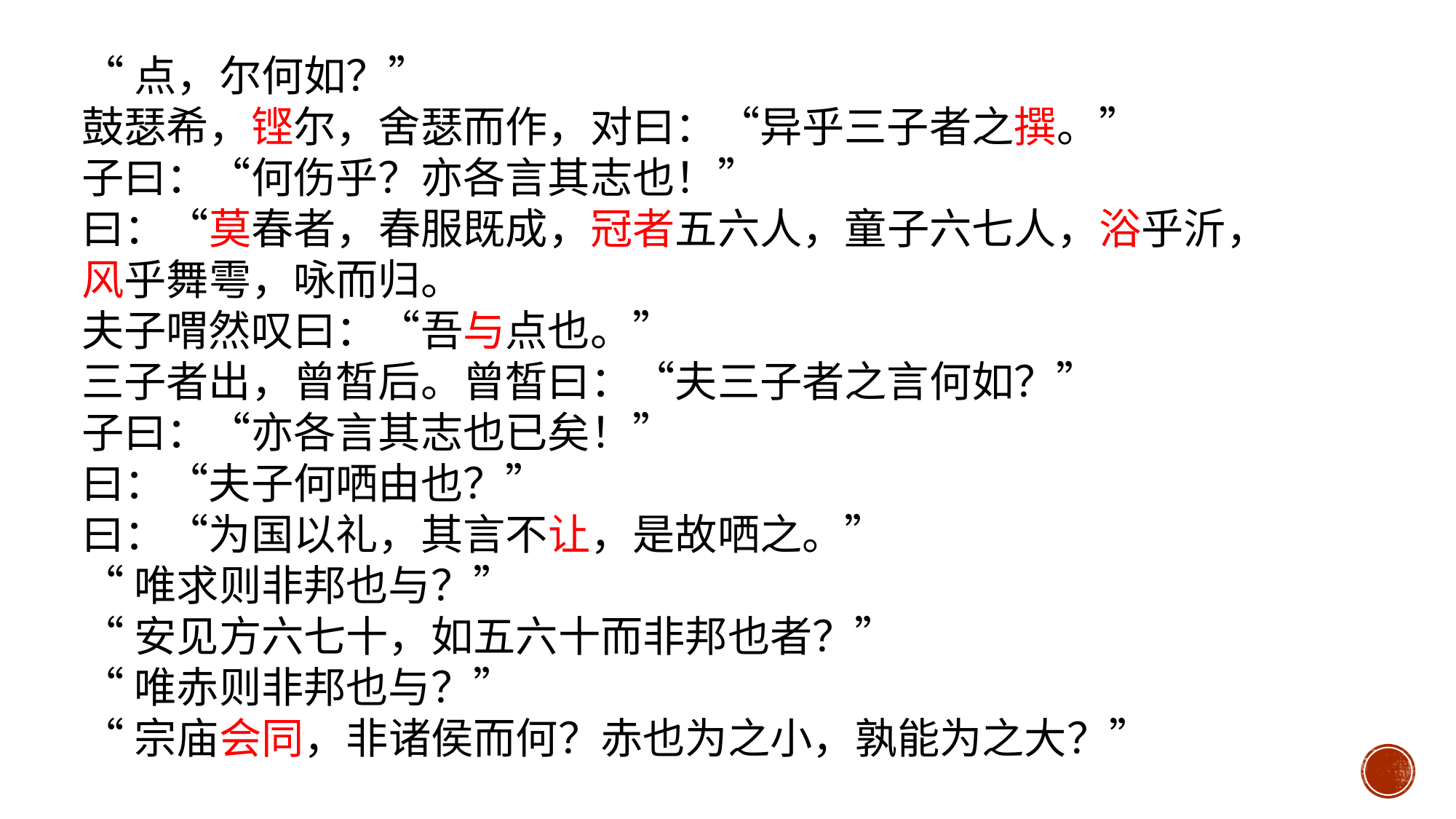

“点，尔何如？”
鼓瑟希，铿尔，舍瑟而作，对曰：“异乎三子者之撰。”
子曰：“何伤乎？亦各言其志也！”
曰：“莫春者，春服既成，冠者五六人，童子六七人，浴乎沂，风乎舞雩，咏而归。
夫子喟然叹曰：“吾与点也。”
三子者出，曾皙后。曾皙曰：“夫三子者之言何如？”
子曰：“亦各言其志也已矣！”
曰：“夫子何哂由也？”
曰：“为国以礼，其言不让，是故哂之。”
“唯求则非邦也与？”
“安见方六七十，如五六十而非邦也者？”
“唯赤则非邦也与？”
“宗庙会同，非诸侯而何？赤也为之小，孰能为之大？”